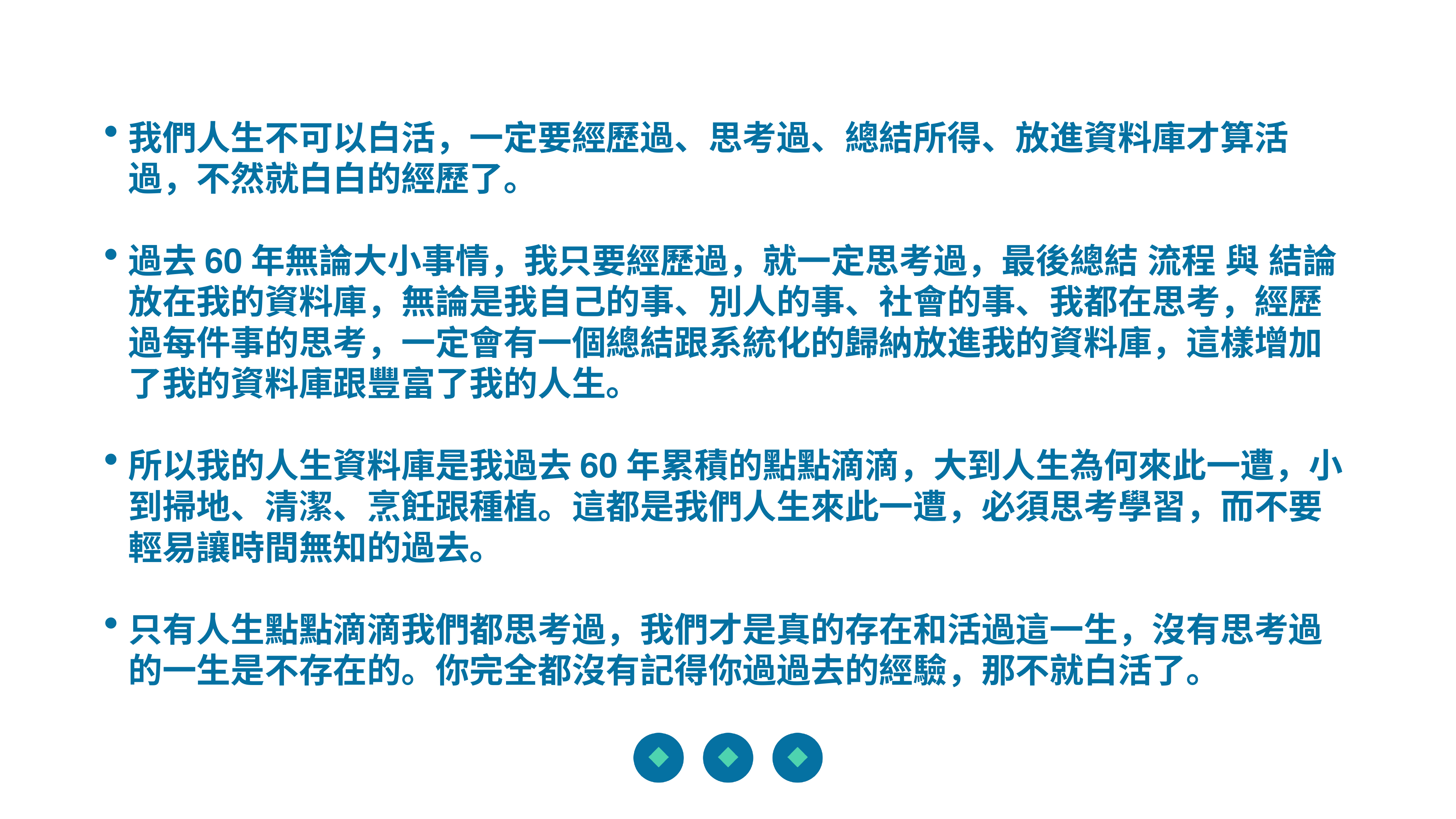

我們人生不可以白活，一定要經歷過、思考過、總結所得、放進資料庫才算活過，不然就白白的經歷了。

過去60年無論大小事情，我只要經歷過，就一定思考過，最後總結 流程 與 結論放在我的資料庫，無論是我自己的事、別人的事、社會的事、我都在思考，經歷過每件事的思考，一定會有一個總結跟系統化的歸納放進我的資料庫，這樣增加了我的資料庫跟豐富了我的人生。

所以我的人生資料庫是我過去60年累積的點點滴滴，大到人生為何來此一遭，小到掃地、清潔、烹飪跟種植。這都是我們人生來此一遭，必須思考學習，而不要輕易讓時間無知的過去。

只有人生點點滴滴我們都思考過，我們才是真的存在和活過這一生，沒有思考過的一生是不存在的。你完全都沒有記得你過過去的經驗，那不就白活了。